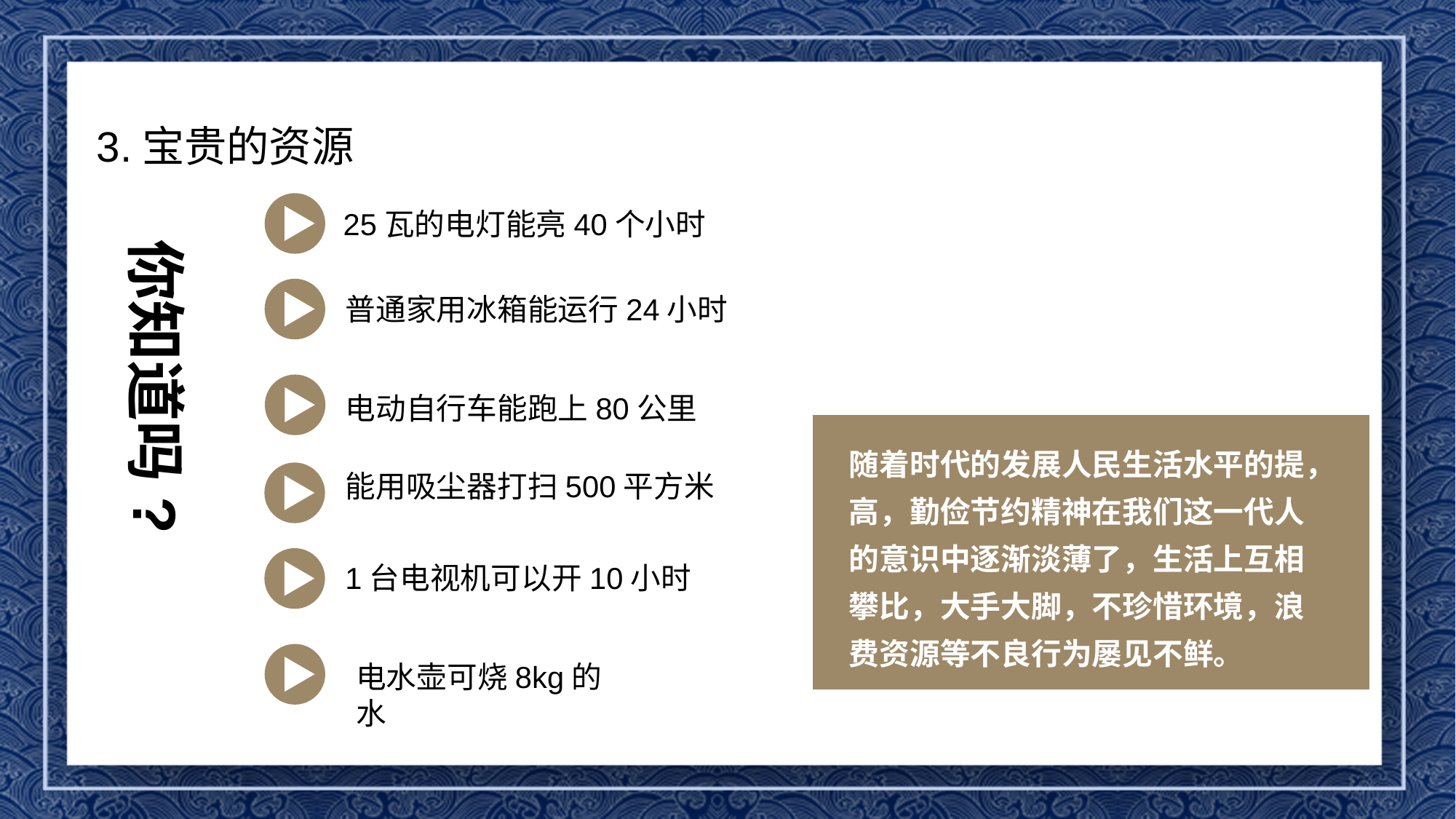

3.宝贵的资源

25瓦的电灯能亮40个小时
 你知道吗?

普通家用冰箱能运行24小时

电动自行车能跑上80公里

能用吸尘器打扫500平方米

1台电视机可以开10小时

电水壶可烧8kg的水

随着时代的发展人民生活水平的提，高，勤俭节约精神在我们这一代人的意识中逐渐淡薄了，生活上互相攀比，大手大脚，不珍惜环境，浪费资源等不良行为屡见不鲜。